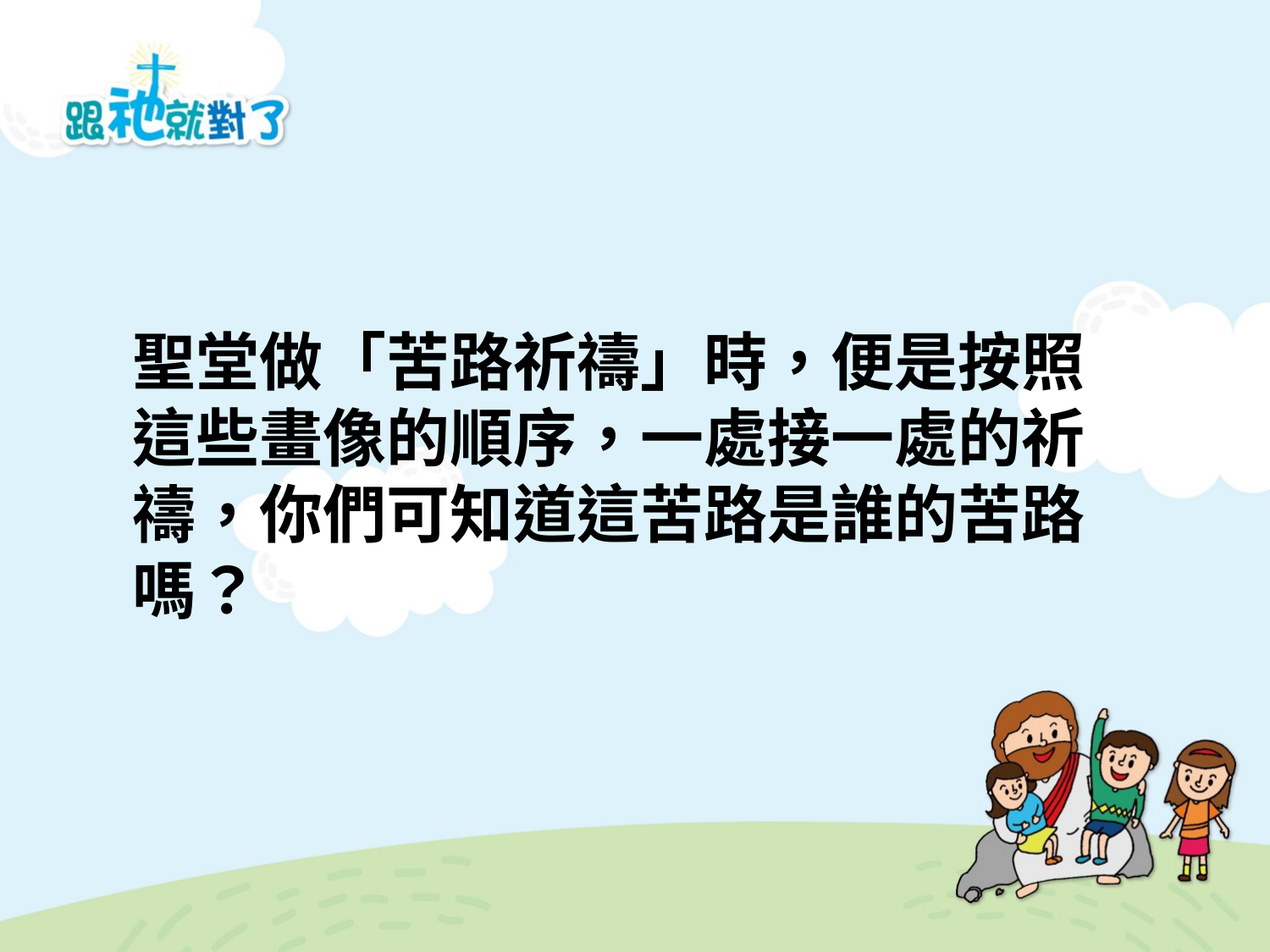

聖堂做「苦路祈禱」時，便是按照這些畫像的順序，一處接一處的祈禱，你們可知道這苦路是誰的苦路嗎？